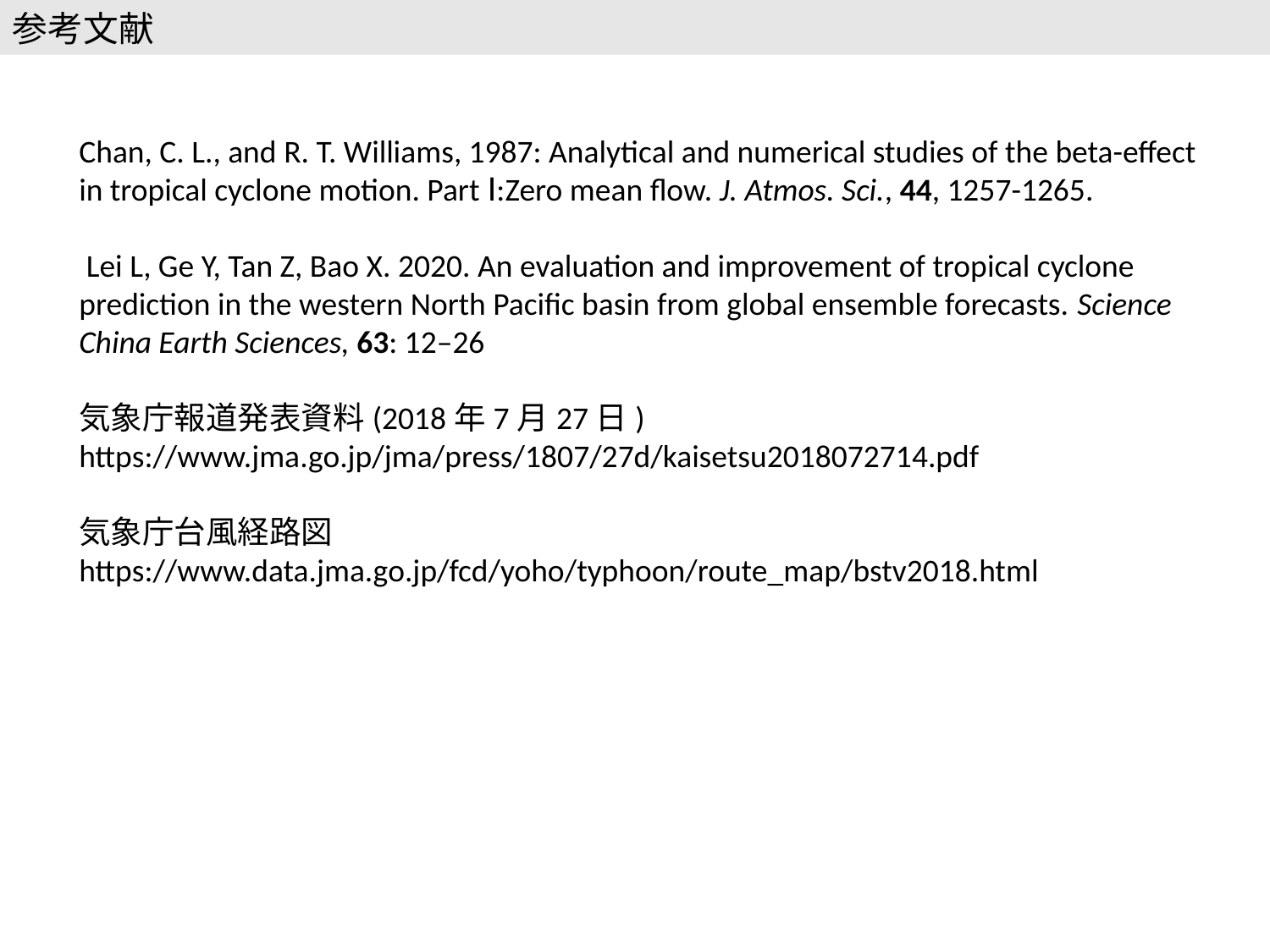

参考文献
Chan, C. L., and R. T. Williams, 1987: Analytical and numerical studies of the beta-effect in tropical cyclone motion. Part Ⅰ:Zero mean flow. J. Atmos. Sci., 44, 1257-1265.

 Lei L, Ge Y, Tan Z, Bao X. 2020. An evaluation and improvement of tropical cyclone prediction in the western North Pacific basin from global ensemble forecasts. Science China Earth Sciences, 63: 12–26

気象庁報道発表資料(2018年7月27日)
https://www.jma.go.jp/jma/press/1807/27d/kaisetsu2018072714.pdf

気象庁台風経路図
https://www.data.jma.go.jp/fcd/yoho/typhoon/route_map/bstv2018.html